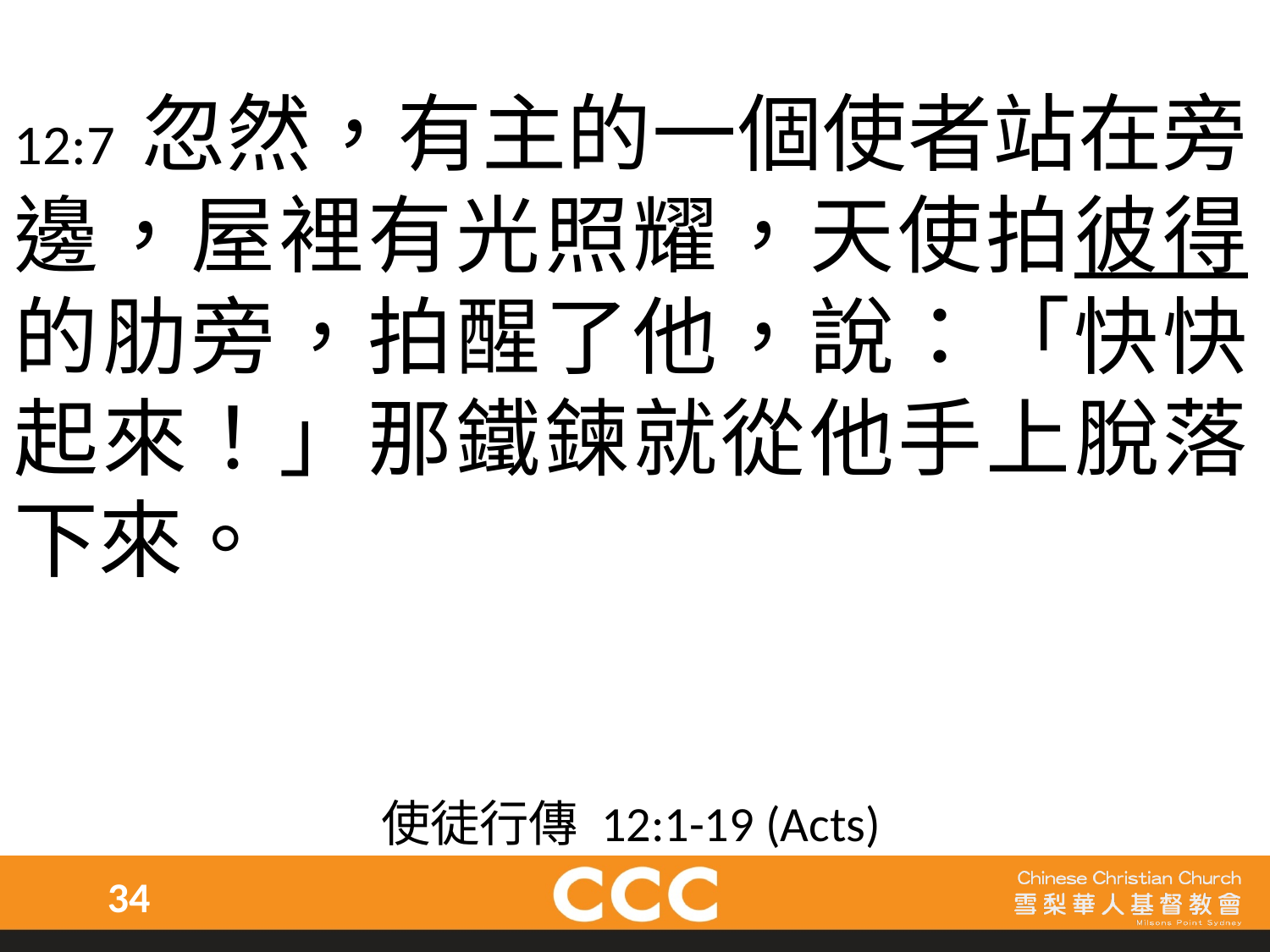

12:7	忽然，有主的一個使者站在旁邊，屋裡有光照耀，天使拍彼得的肋旁，拍醒了他，說：「快快起來！」那鐵鍊就從他手上脫落下來。
使徒行傳 12:1-19 (Acts)
34